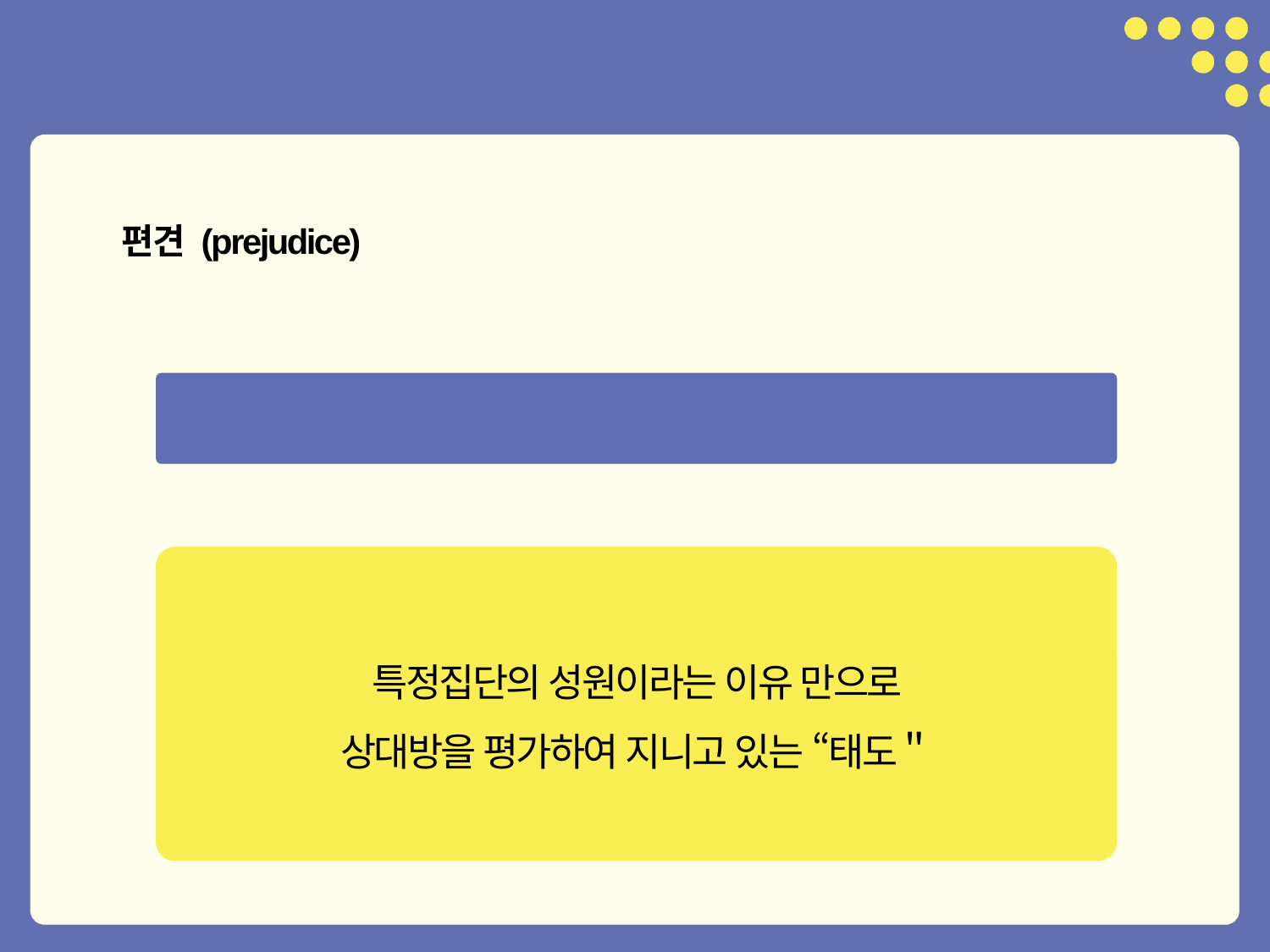

편견 (prejudice)

“노인은 고집이 세기 때문에 함께하기 싫다.”

특정집단의 성원이라는 이유 만으로
상대방을 평가하여 지니고 있는 “태도＂
20